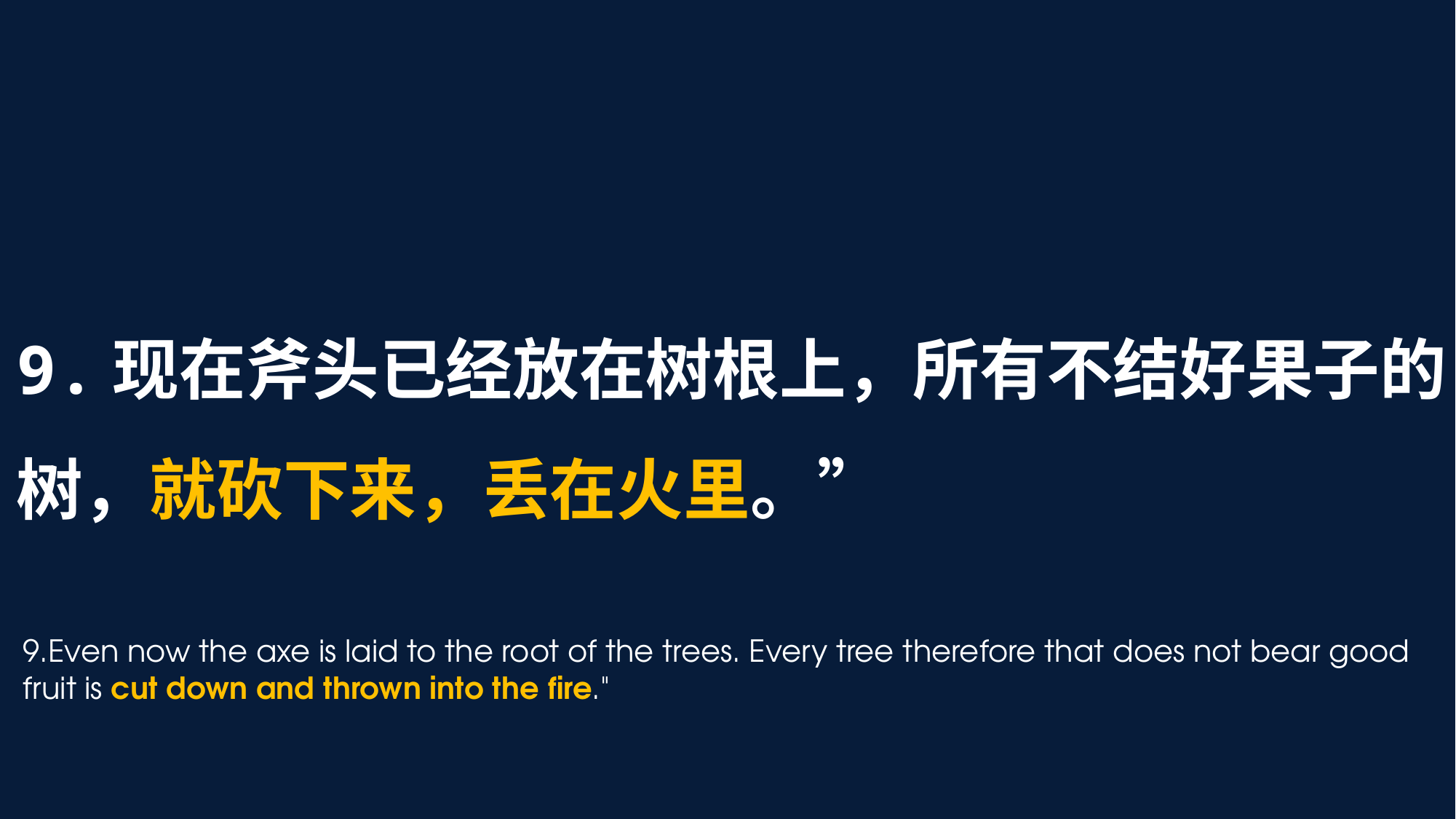

9.现在斧头已经放在树根上，所有不结好果子的树，就砍下来，丢在火里。”

9.Even now the axe is laid to the root of the trees. Every tree therefore that does not bear good fruit is cut down and thrown into the fire."